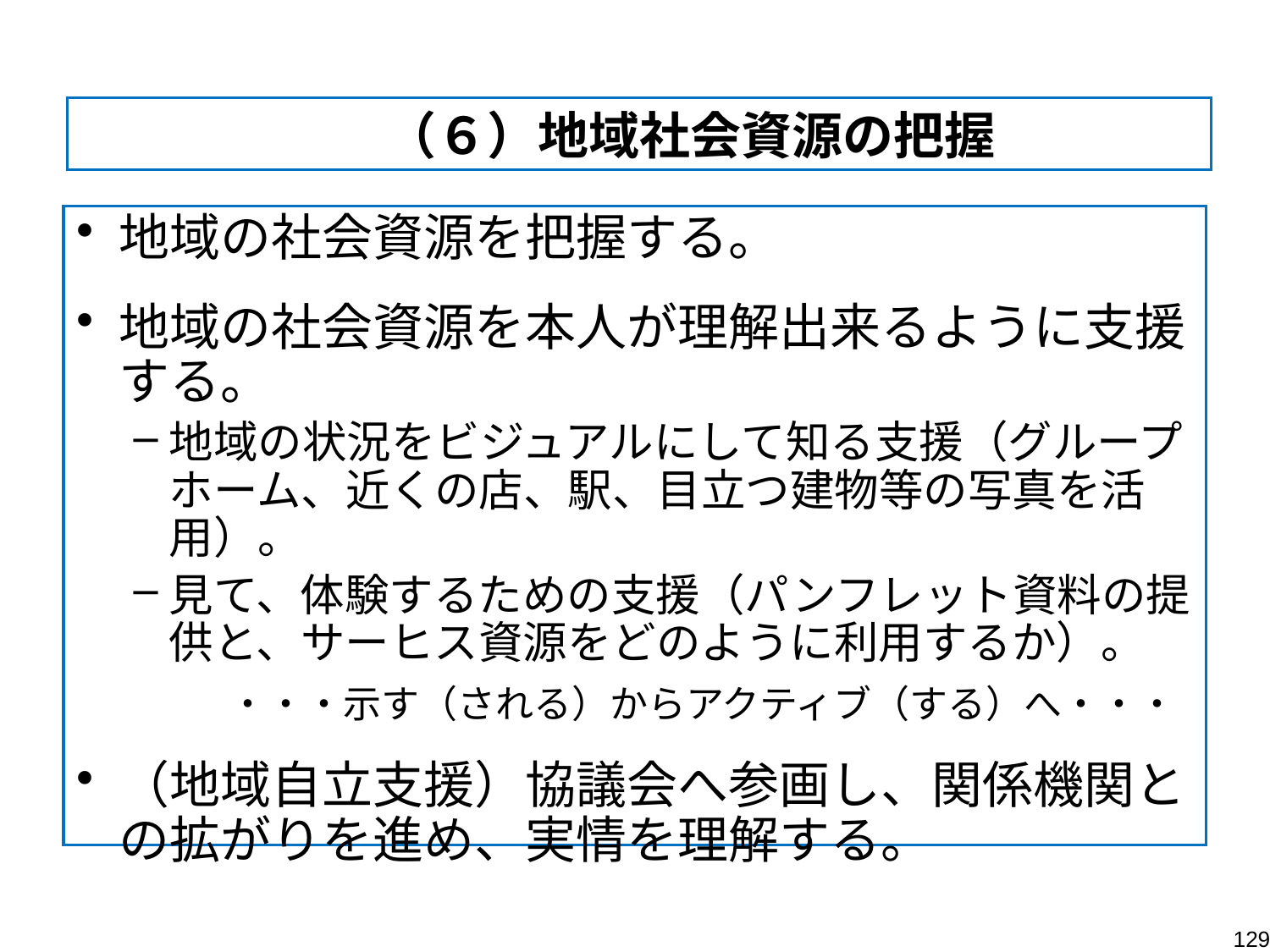

# （６）地域社会資源の把握
地域の社会資源を把握する。

地域の社会資源を本人が理解出来るように支援する。
地域の状況をビジュアルにして知る支援（グループホーム、近くの店、駅、目立つ建物等の写真を活用）。
見て、体験するための支援（パンフレット資料の提供と、サーヒス資源をどのように利用するか）。
　　　・・・示す（される）からアクティブ（する）へ・・・

（地域自立支援）協議会へ参画し、関係機関との拡がりを進め、実情を理解する。
129